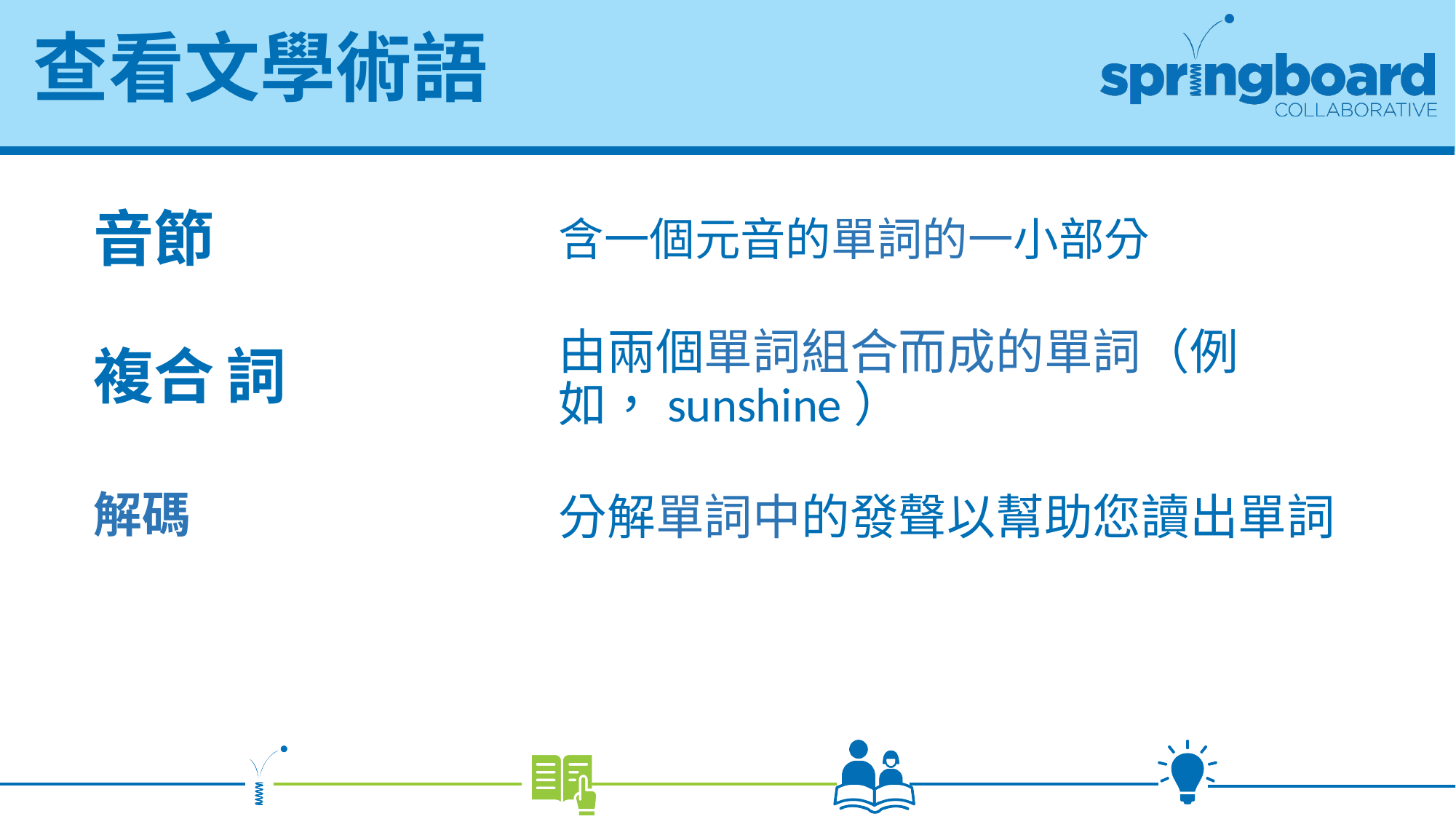

# 查看文學術語
含一個元音的單詞的一小部分
音節
複合 詞
由兩個單詞組合而成的單詞（例如，sunshine）
解碼
分解單詞中的發聲以幫助您讀出單詞